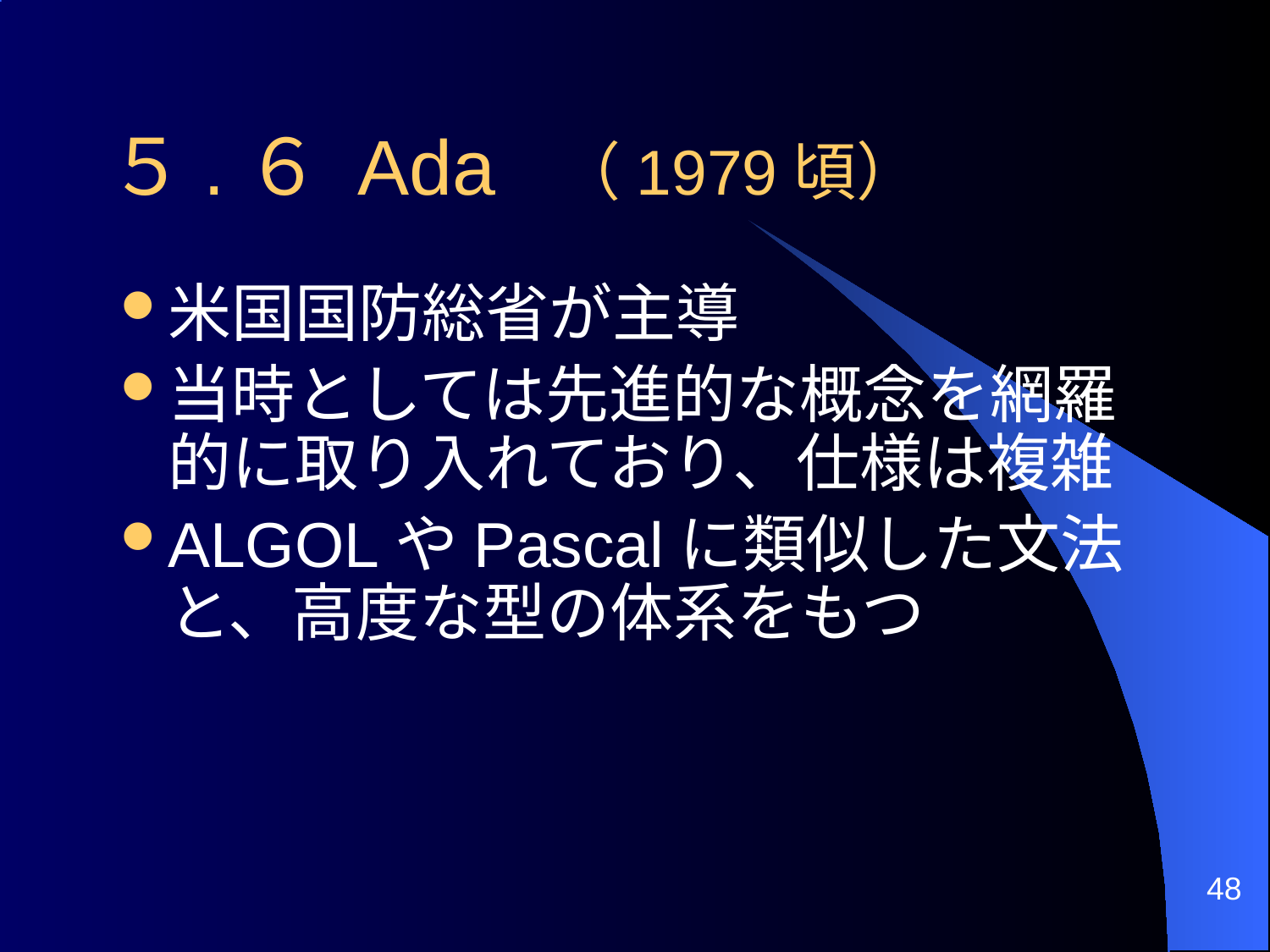

# ５.６ Ada  （1979頃）
米国国防総省が主導
当時としては先進的な概念を網羅的に取り入れており、仕様は複雑
ALGOLやPascalに類似した文法と、高度な型の体系をもつ
48